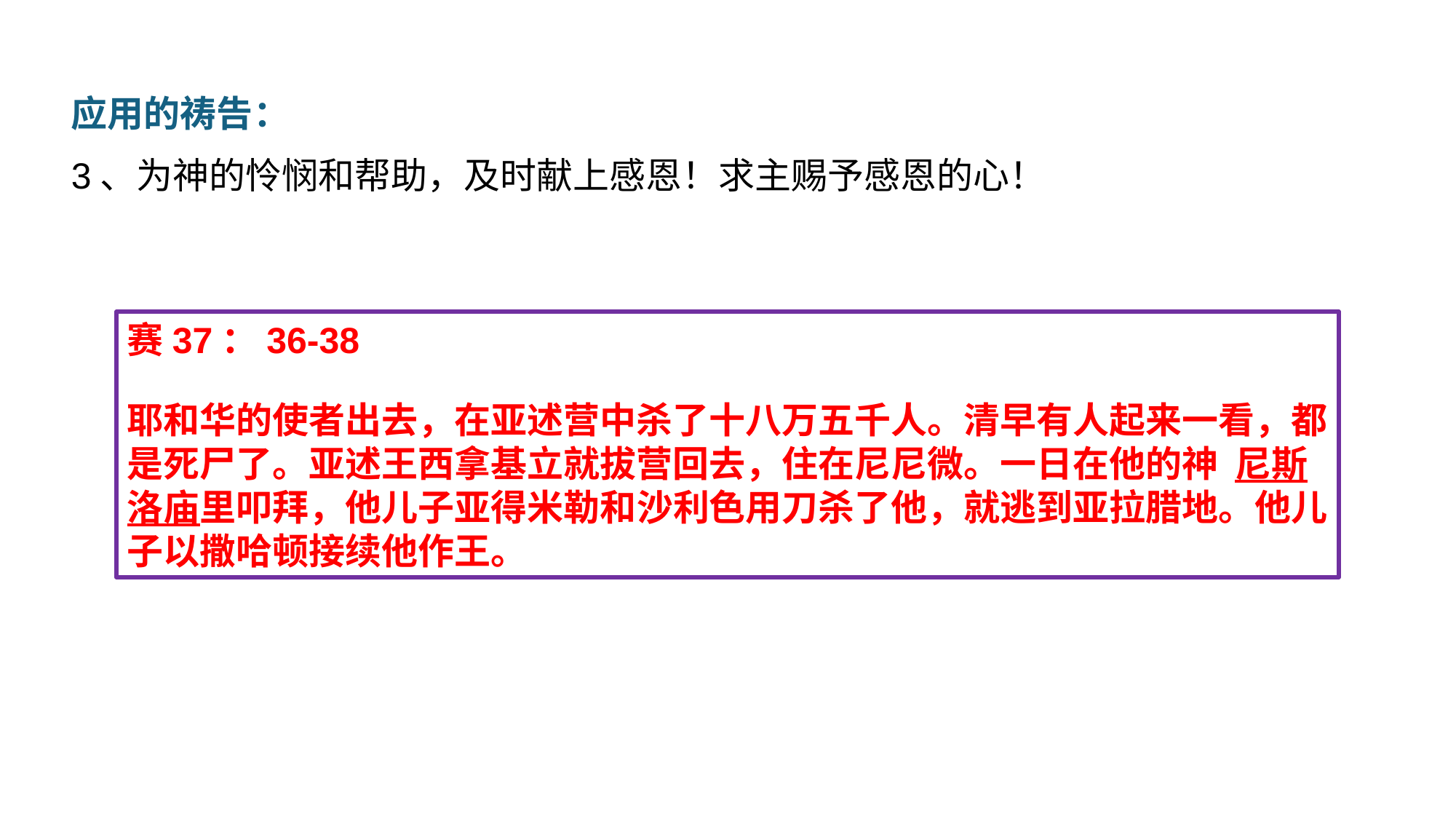

应用的祷告：
3、为神的怜悯和帮助，及时献上感恩！求主赐予感恩的心！
赛37：36-38
耶和华的使者出去，在亚述营中杀了十八万五千人。清早有人起来一看，都是死尸了。亚述王西拿基立就拔营回去，住在尼尼微。一日在他的神  尼斯洛庙里叩拜，他儿子亚得米勒和沙利色用刀杀了他，就逃到亚拉腊地。他儿子以撒哈顿接续他作王。